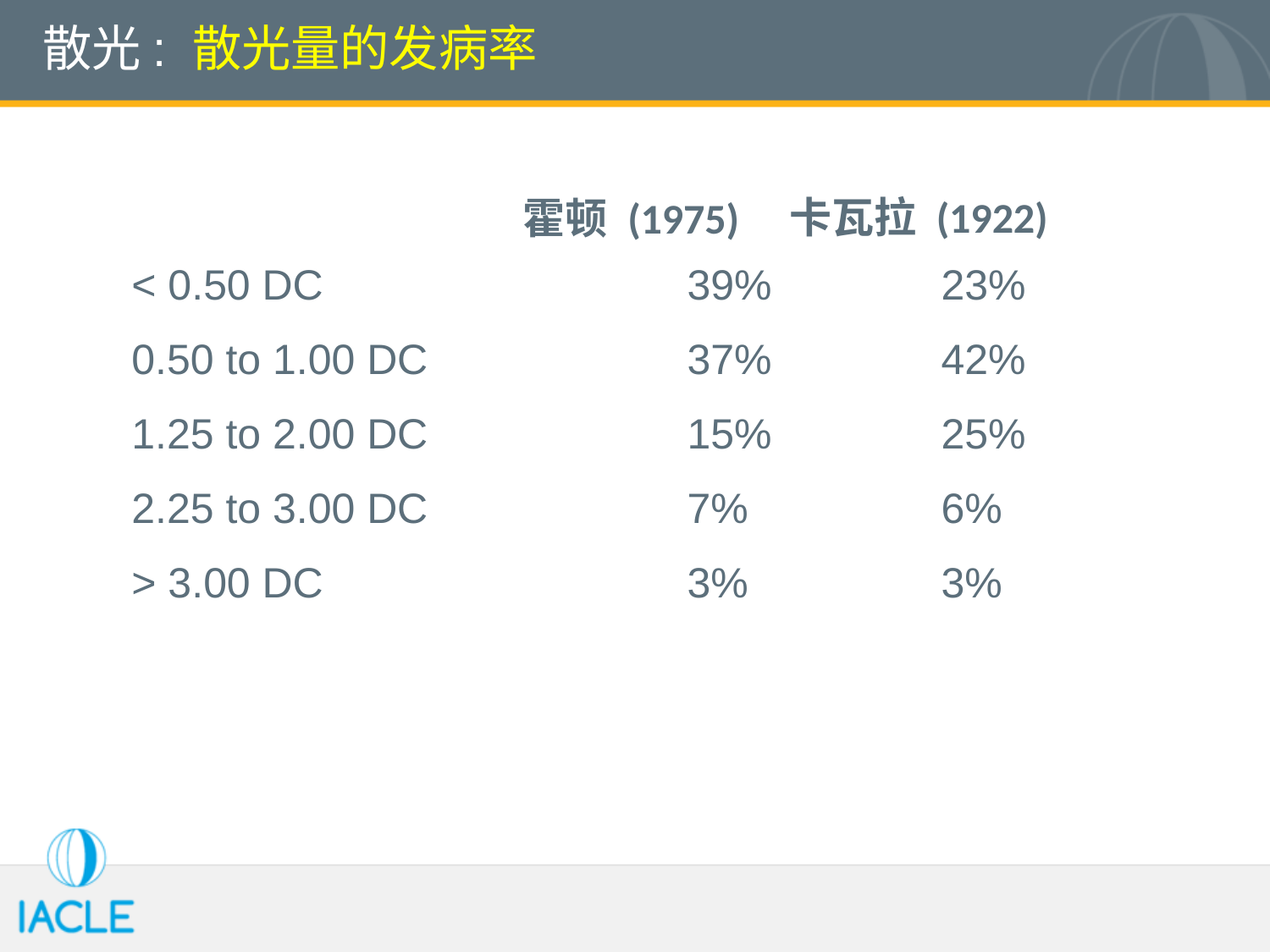

# 散光: 散光量的发病率

卡瓦拉 (1922)
霍顿 (1975)
< 0.50 DC 			39%		23%
0.50 to 1.00 DC 		37%		42%
1.25 to 2.00 DC 		15%		25%
2.25 to 3.00 DC 		7%		6%
> 3.00 DC			3%		3%